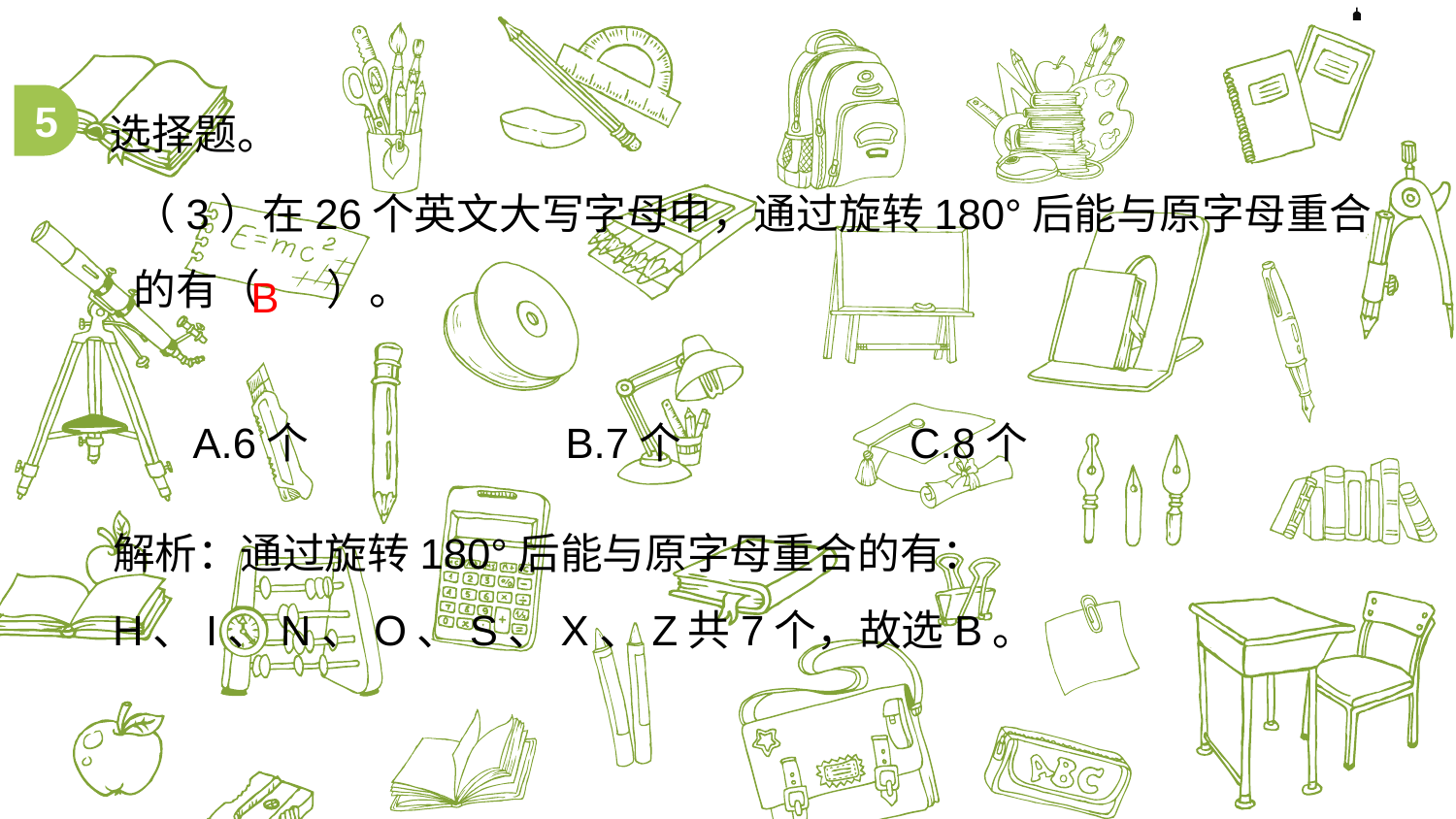

选择题。
5
（3）在26个英文大写字母中，通过旋转180°后能与原字母重合的有（       ）。

     A.6个                          B.7个                       C.8个
B
解析：通过旋转180°后能与原字母重合的有：H、I、N、O、S、X、Z共7个，故选B。